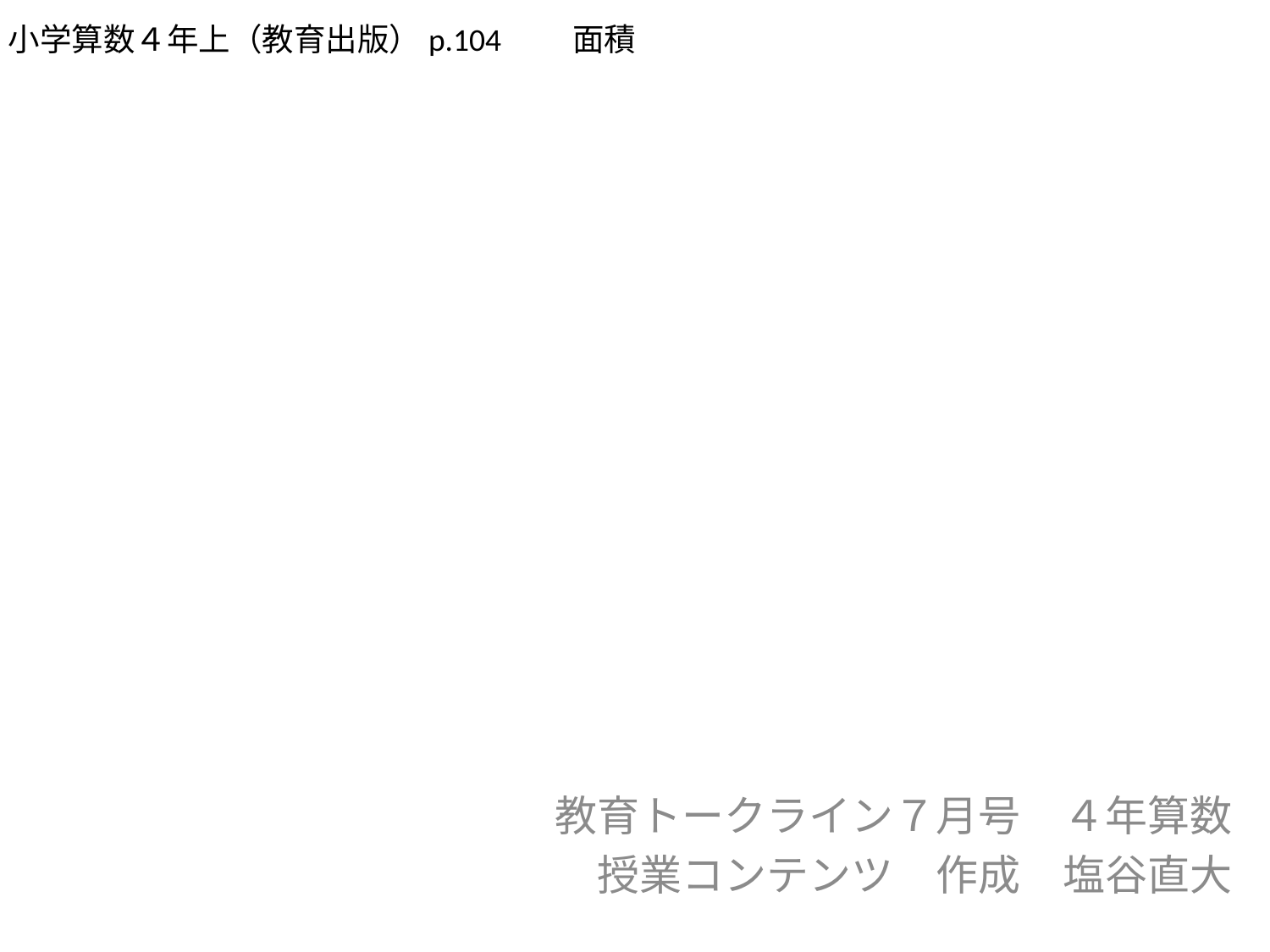

小学算数４年上（教育出版）p.104　　面積
教育トークライン７月号　４年算数
授業コンテンツ　作成　塩谷直大